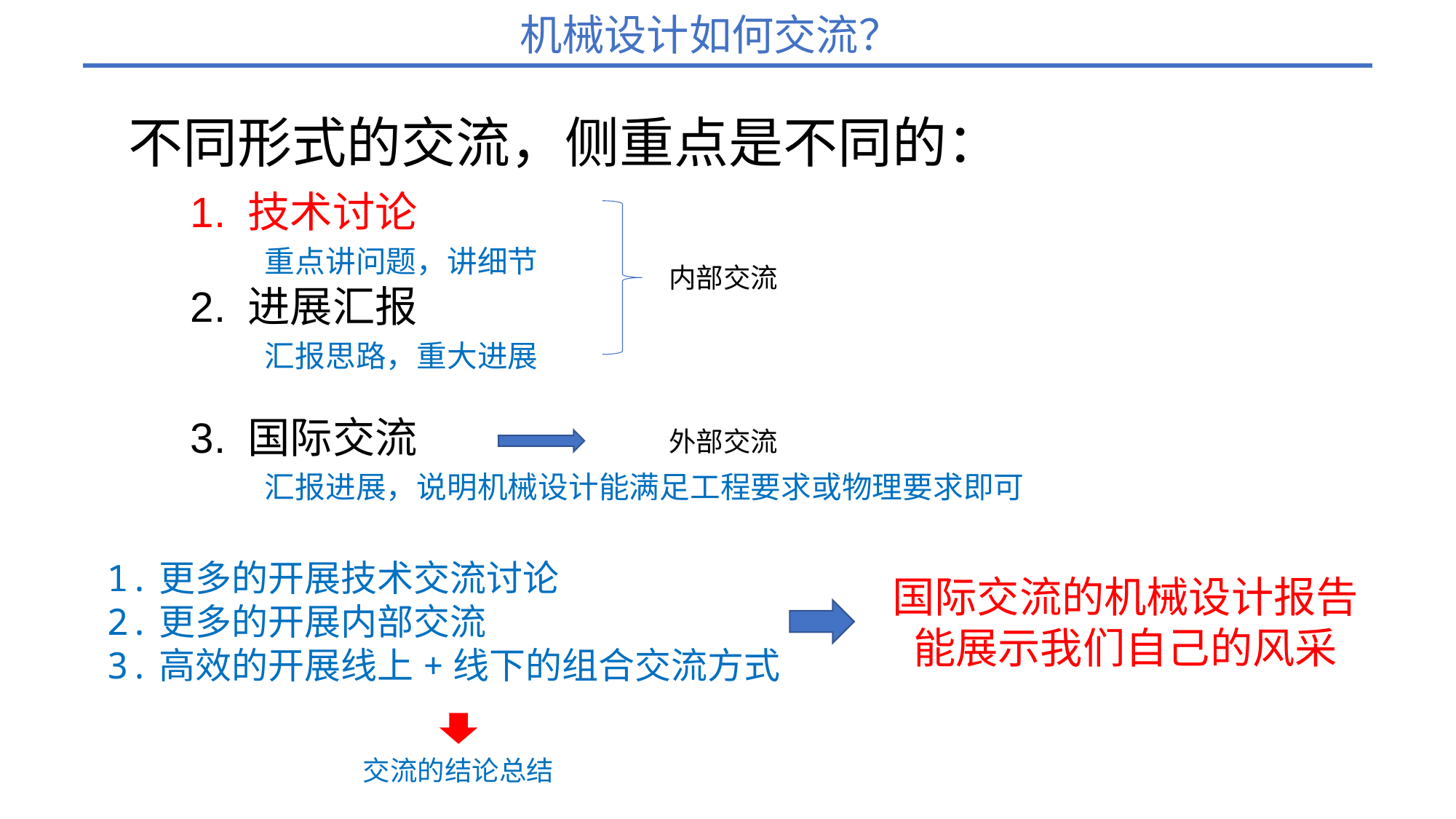

机械设计如何交流？
不同形式的交流，侧重点是不同的：
1. 技术讨论
        重点讲问题，讲细节
2. 进展汇报
        汇报思路，重大进展

3. 国际交流
        汇报进展，说明机械设计能满足工程要求或物理要求即可

内部交流
外部交流

1.更多的开展技术交流讨论
2.更多的开展内部交流
3.高效的开展线上+线下的组合交流方式
国际交流的机械设计报告
能展示我们自己的风采

交流的结论总结